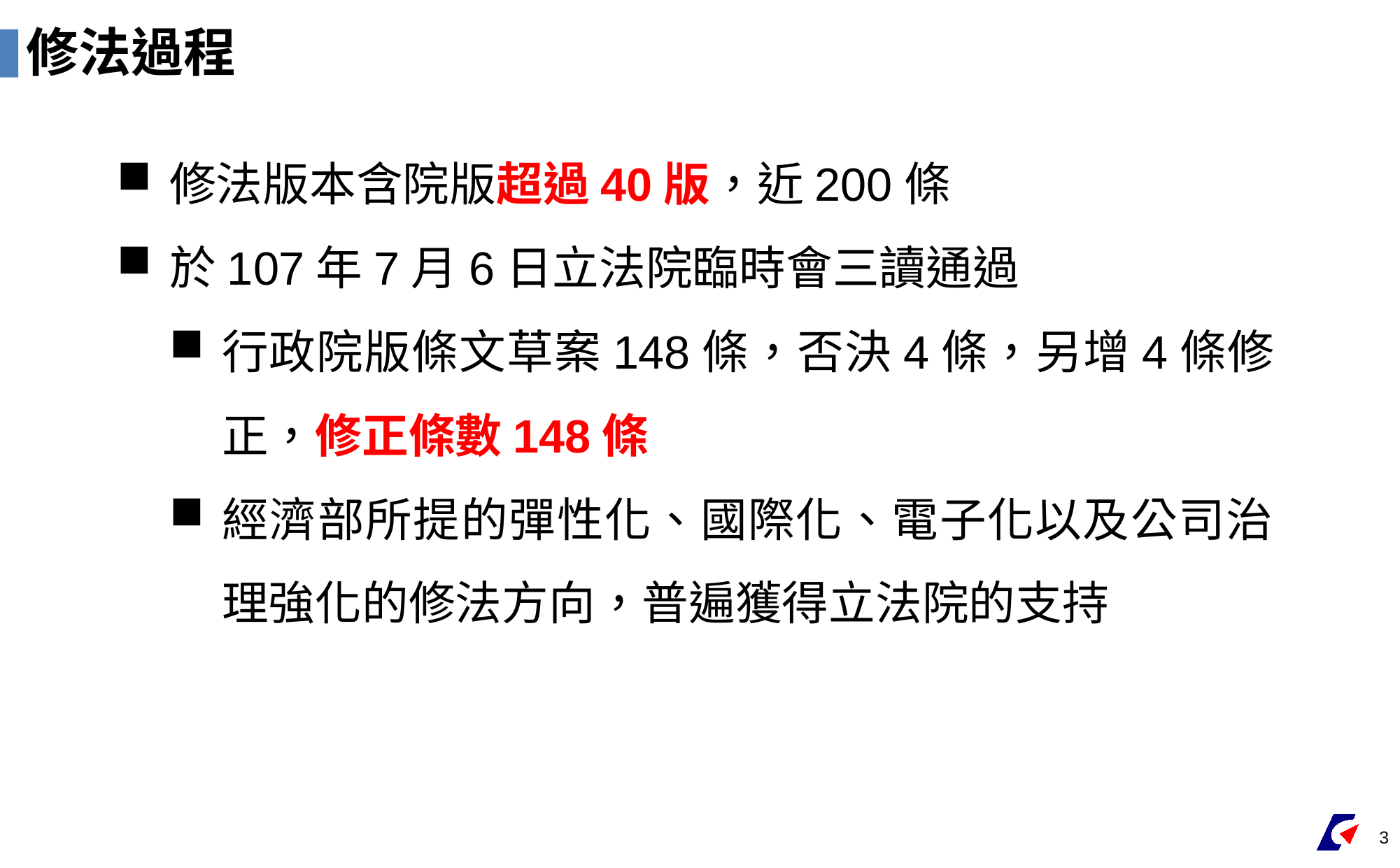

修法過程
修法版本含院版超過40版，近200條
於107年7月6日立法院臨時會三讀通過
行政院版條文草案148條，否決4條，另增4條修正，修正條數148條
經濟部所提的彈性化、國際化、電子化以及公司治理強化的修法方向，普遍獲得立法院的支持
3